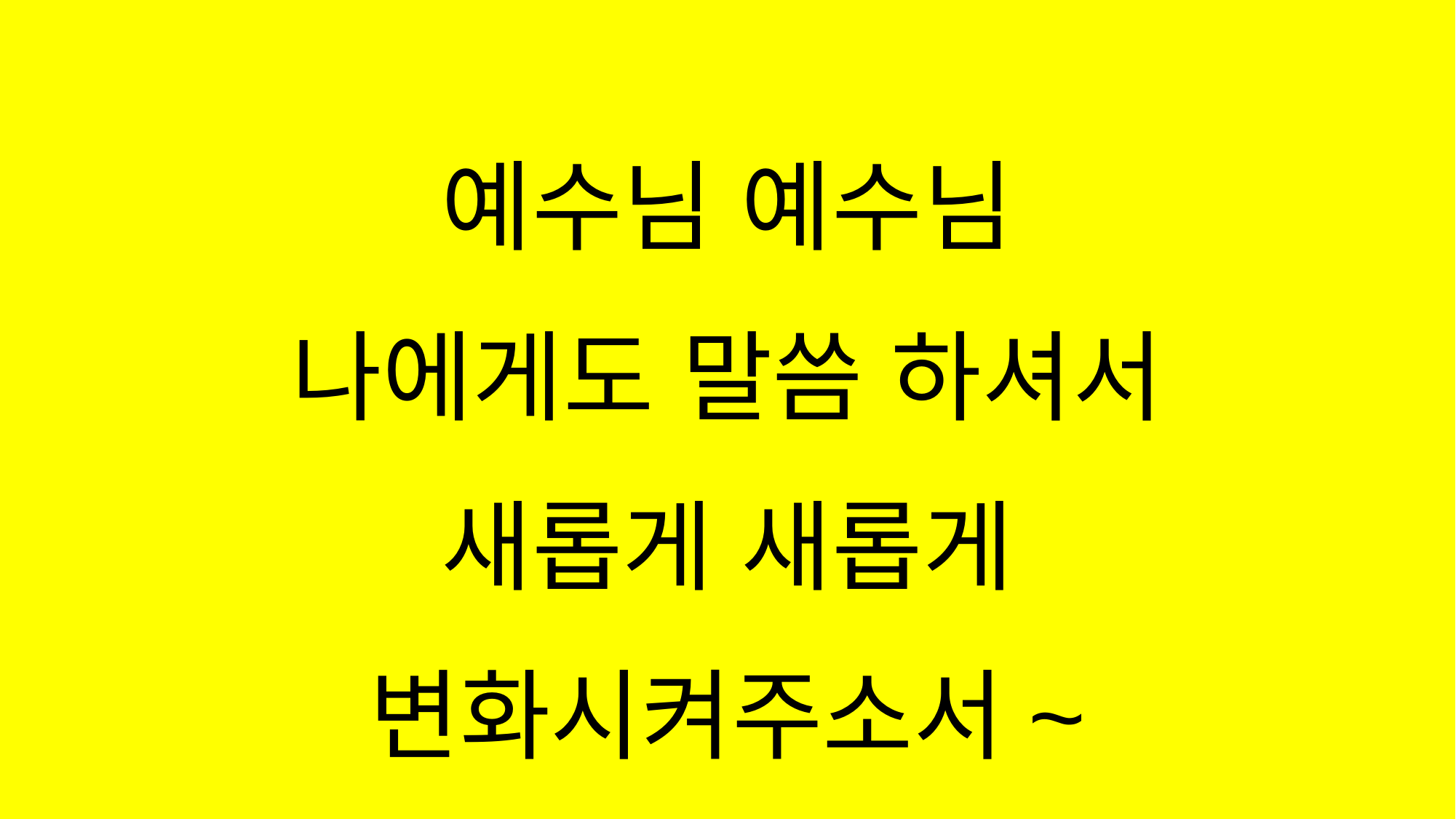

#
예수님 예수님

나에게도 말씀 하셔서

새롭게 새롭게

변화시켜주소서~